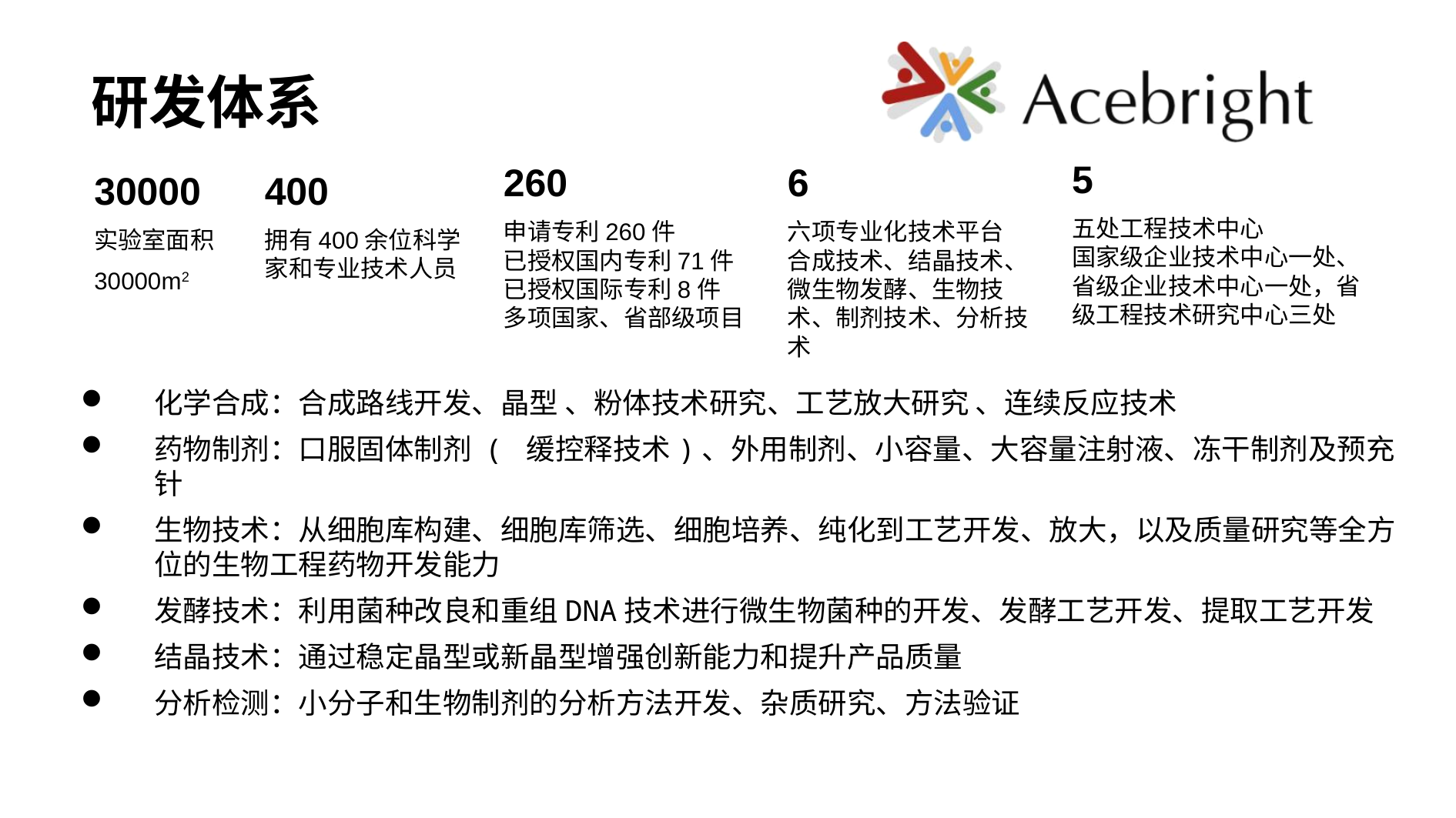

# 研发体系
5
五处工程技术中心
国家级企业技术中心一处、省级企业技术中心一处，省级工程技术研究中心三处
260
申请专利260件
已授权国内专利71件
已授权国际专利8件
多项国家、省部级项目
6
六项专业化技术平台
合成技术、结晶技术、微生物发酵、生物技术、制剂技术、分析技术
30000
实验室面积
30000m2
400
拥有400余位科学家和专业技术人员
化学合成：合成路线开发、晶型 、粉体技术研究、工艺放大研究 、连续反应技术
药物制剂：口服固体制剂 ( 缓控释技术)、外用制剂、小容量、大容量注射液、冻干制剂及预充针
生物技术：从细胞库构建、细胞库筛选、细胞培养、纯化到工艺开发、放大，以及质量研究等全方位的生物工程药物开发能力
发酵技术：利用菌种改良和重组DNA技术进行微生物菌种的开发、发酵工艺开发、提取工艺开发
结晶技术：通过稳定晶型或新晶型增强创新能力和提升产品质量
分析检测：小分子和生物制剂的分析方法开发、杂质研究、方法验证